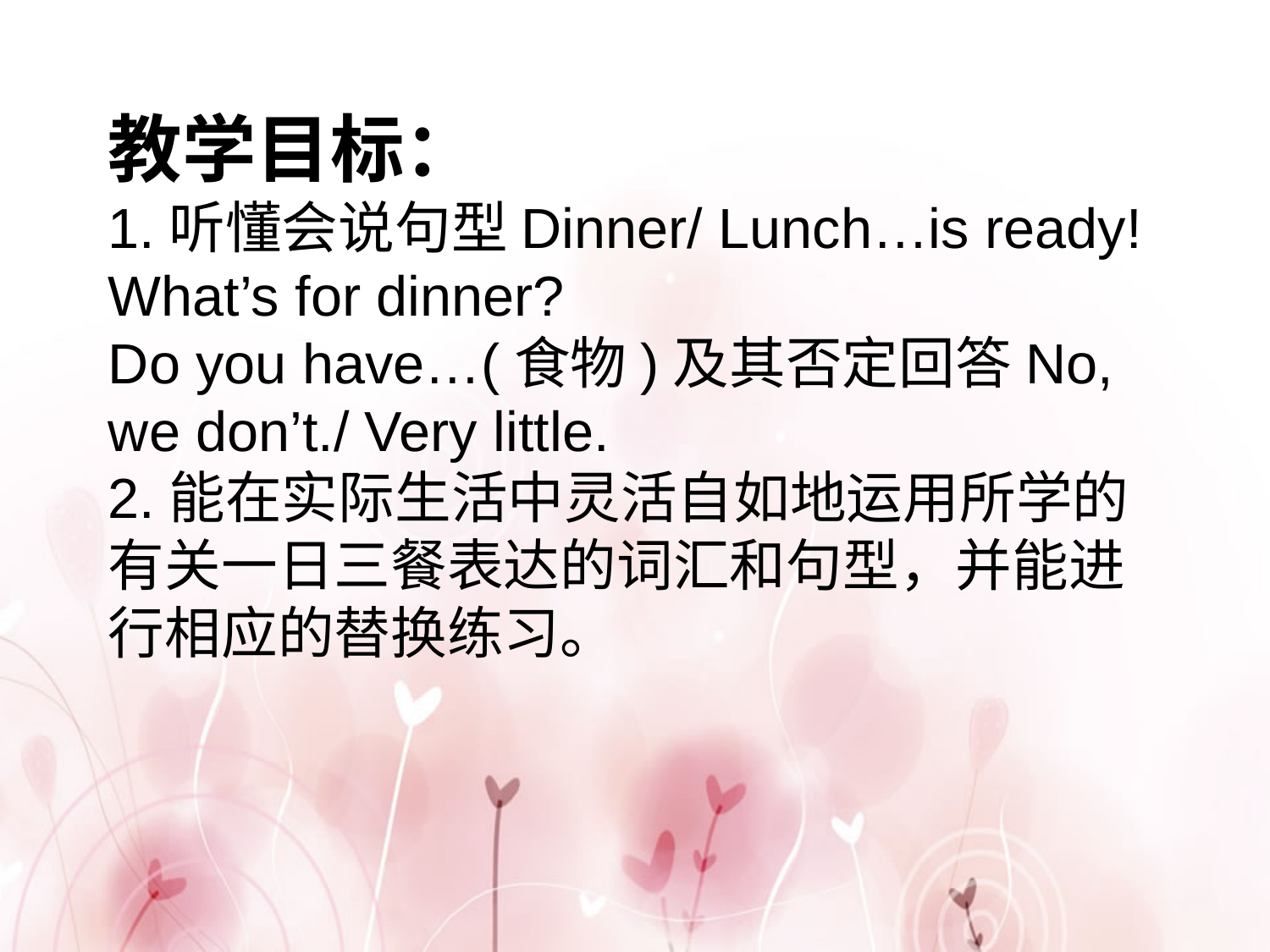

教学目标：
1.听懂会说句型Dinner/ Lunch…is ready! What’s for dinner?
Do you have…(食物)及其否定回答No, we don’t./ Very little.
2.能在实际生活中灵活自如地运用所学的有关一日三餐表达的词汇和句型，并能进行相应的替换练习。